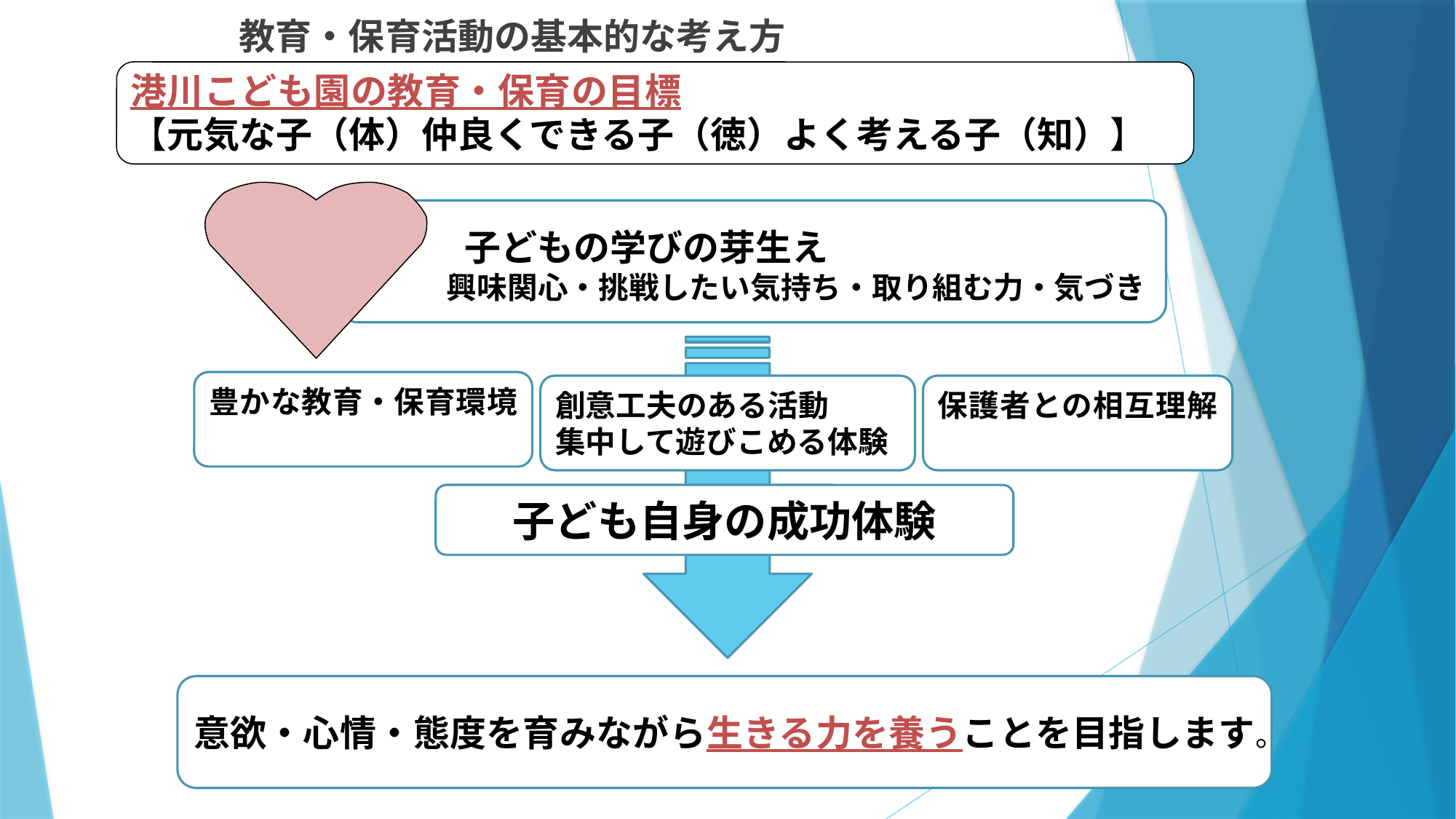

教育・保育活動の基本的な考え方
港川こども園の教育・保育の目標
【元気な子（体）仲良くできる子（徳）よく考える子（知）】

　　　子どもの学びの芽生え
　　　興味関心・挑戦したい気持ち・取り組む力・気づき

豊かな教育・保育環境
創意工夫のある活動
集中して遊びこめる体験
保護者との相互理解

子ども自身の成功体験
意欲・心情・態度を育みながら生きる力を養うことを目指します。